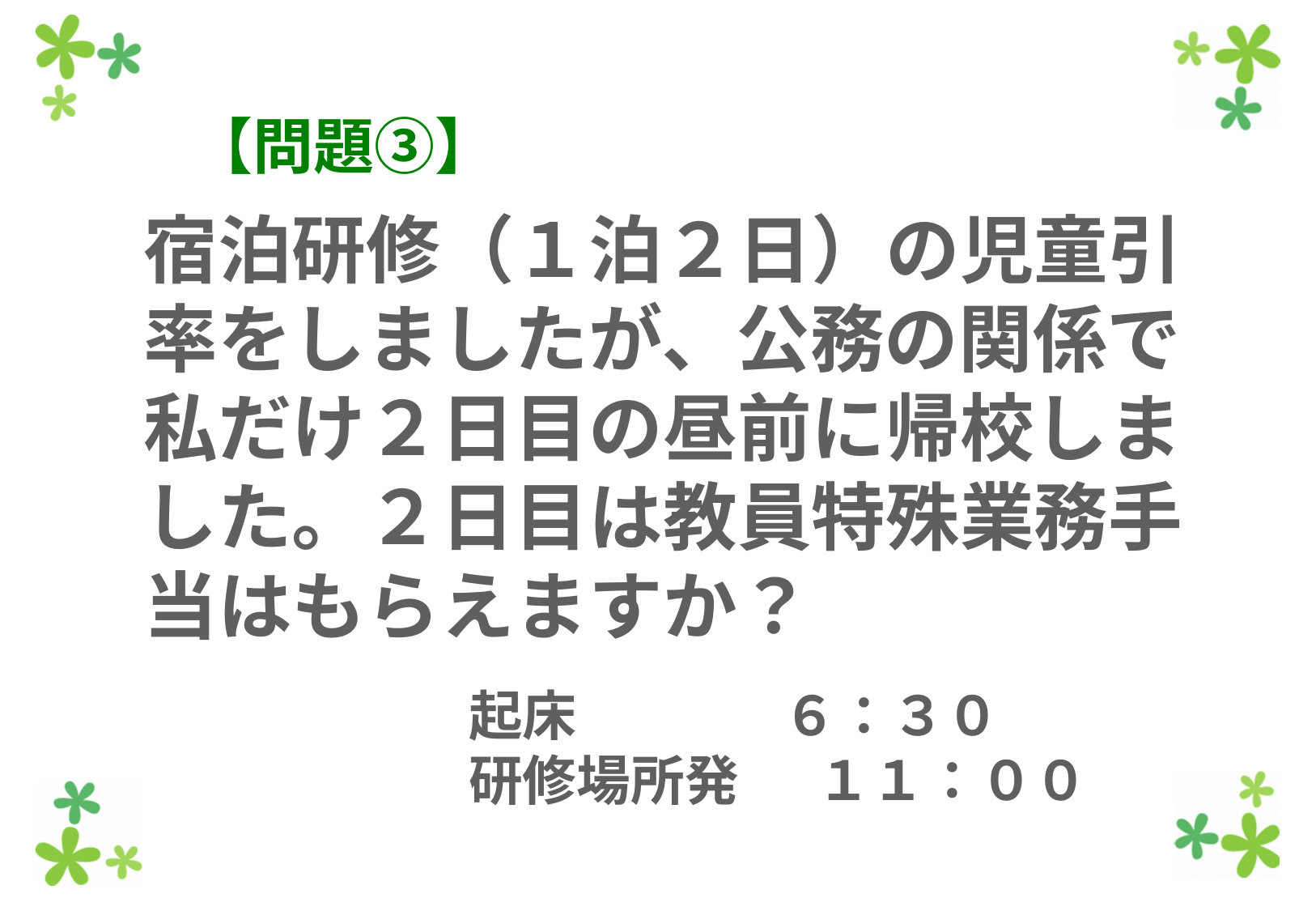

# 【問題③】
宿泊研修（１泊２日）の児童引率をしましたが、公務の関係で私だけ２日目の昼前に帰校しました。２日目は教員特殊業務手当はもらえますか？
起床　  　      ６：３０
研修場所発  　１１：００